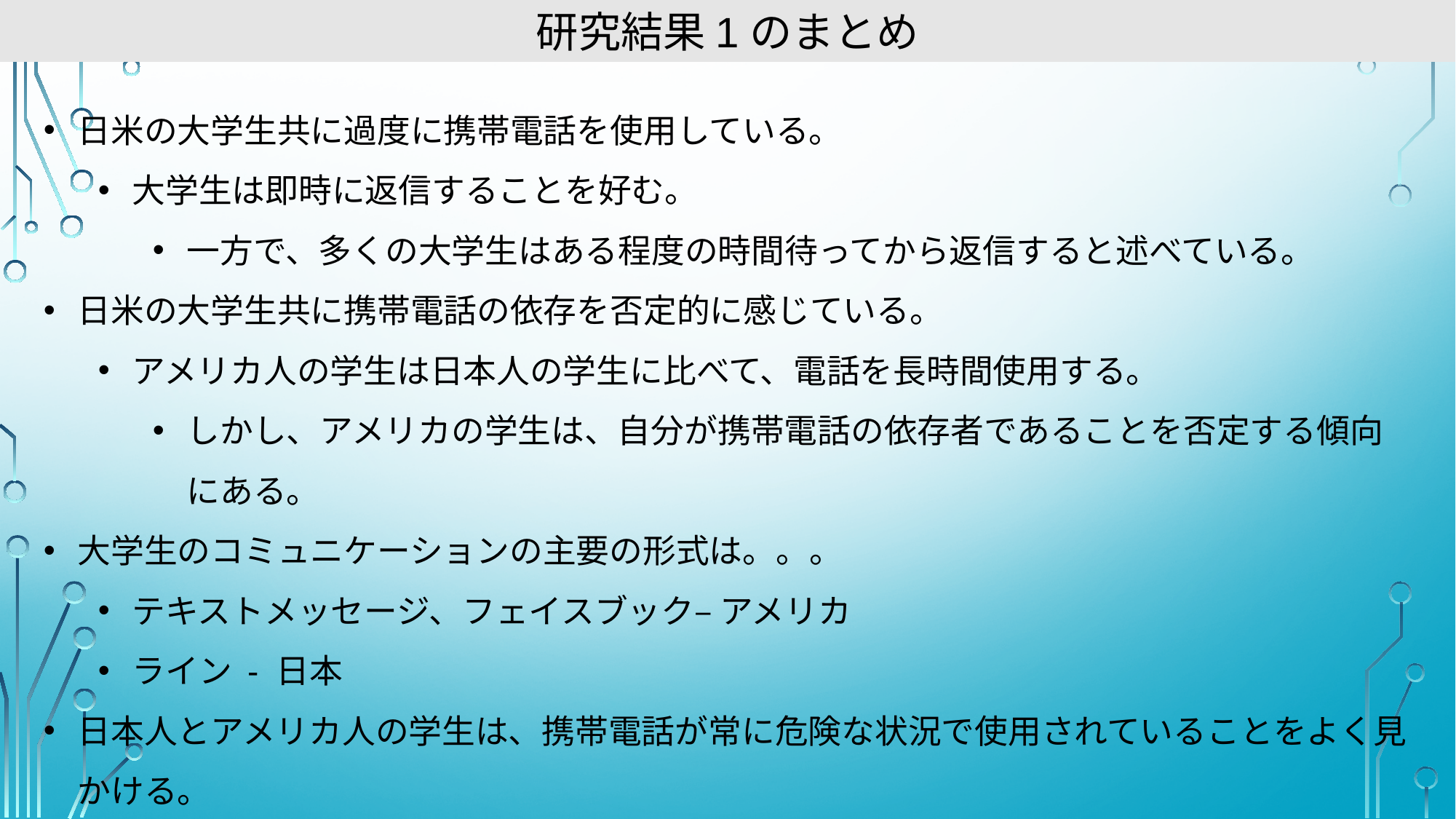

研究結果1のまとめ
日米の大学生共に過度に携帯電話を使用している。
大学生は即時に返信することを好む。
一方で、多くの大学生はある程度の時間待ってから返信すると述べている。
日米の大学生共に携帯電話の依存を否定的に感じている。
アメリカ人の学生は日本人の学生に比べて、電話を長時間使用する。
しかし、アメリカの学生は、自分が携帯電話の依存者であることを否定する傾向にある。
大学生のコミュニケーションの主要の形式は。。。
テキストメッセージ、フェイスブック– アメリカ
ライン - 日本
日本人とアメリカ人の学生は、携帯電話が常に危険な状況で使用されていることをよく見かける。
しかし、どちらも危険な状況では通常携帯電話を使用しないと述べている。